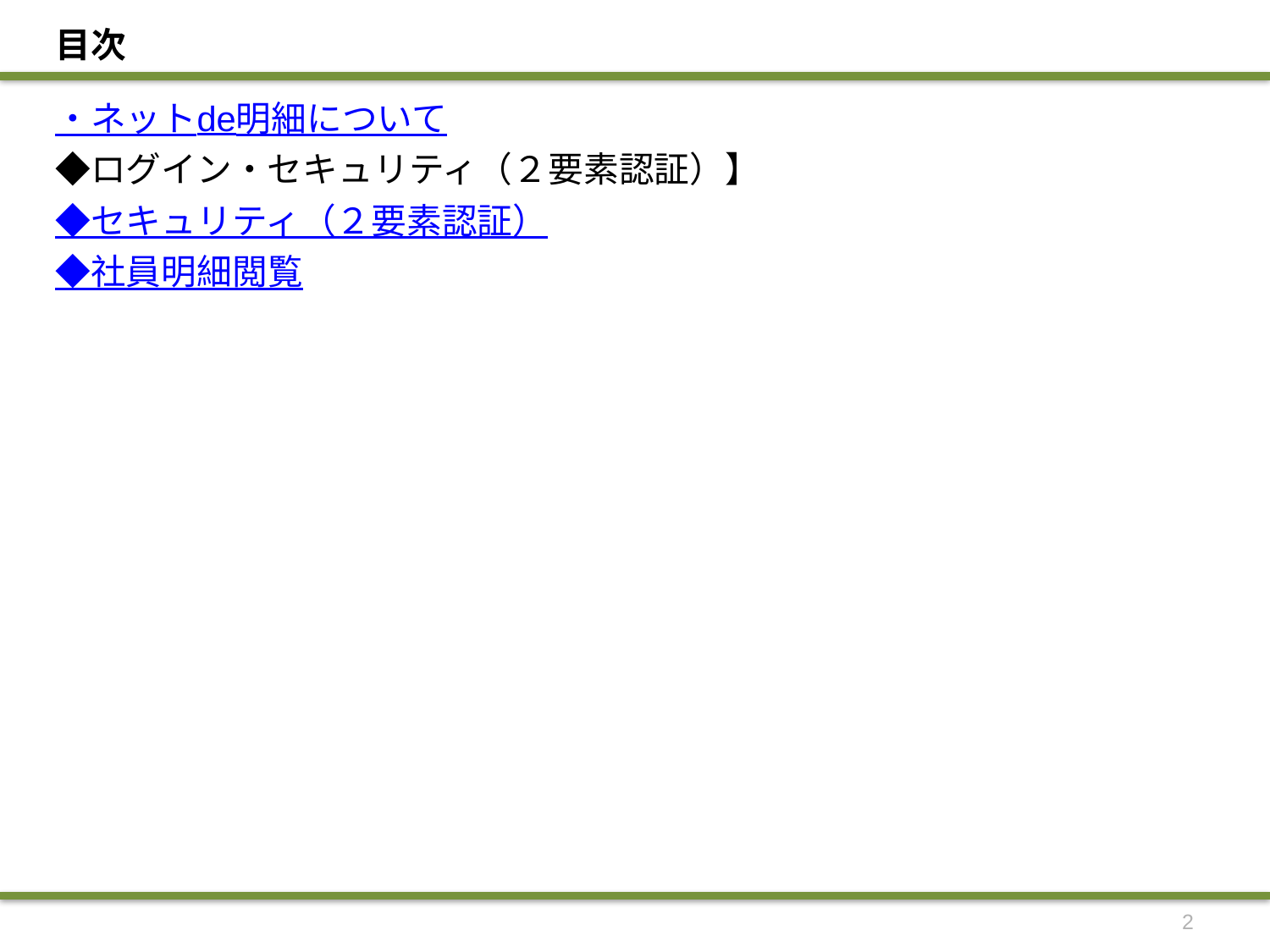

目次
・ネットde明細について
◆ログイン・セキュリティ（２要素認証）】
◆セキュリティ（２要素認証）
◆社員明細閲覧

2